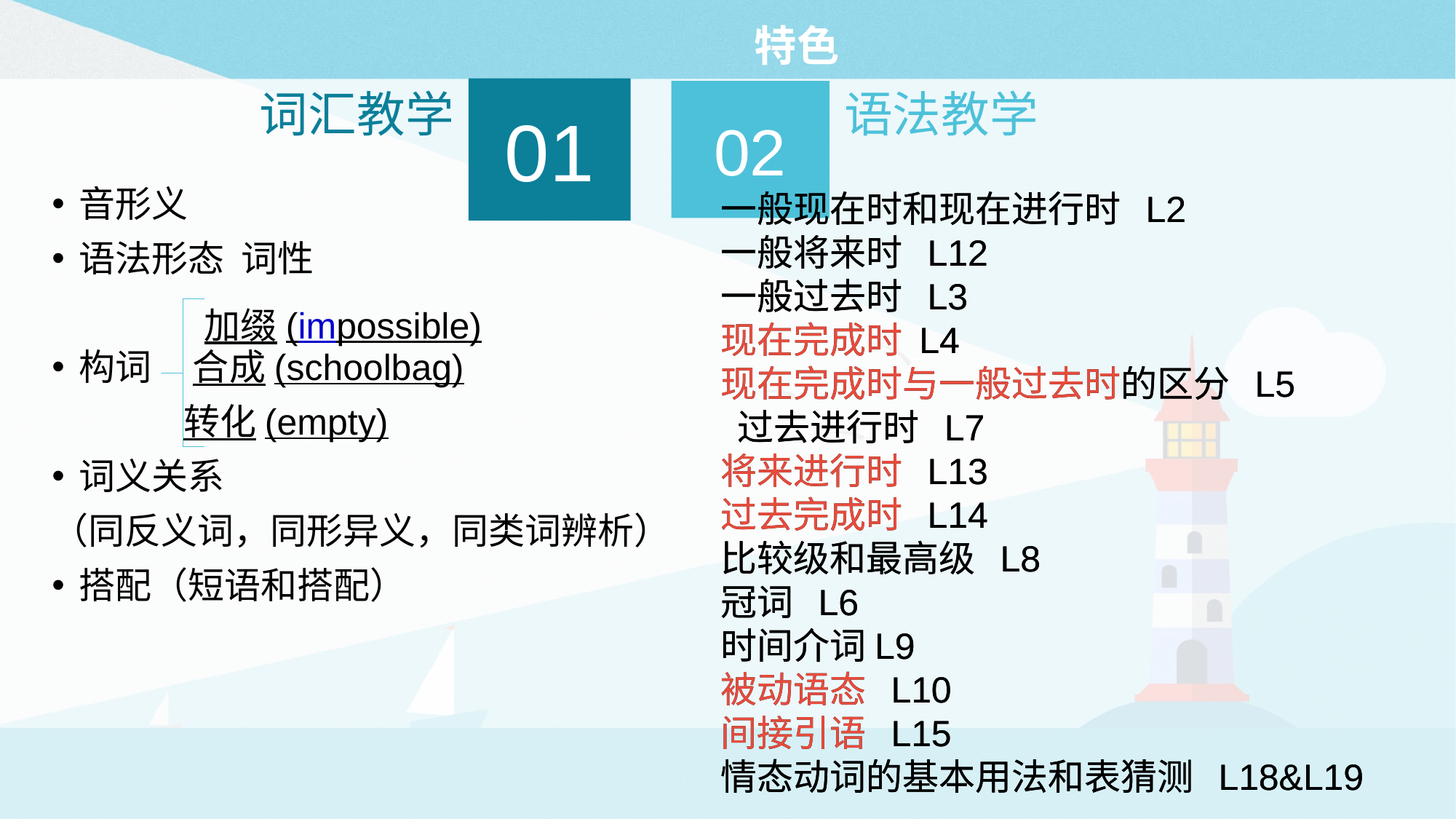

# 特色
语法教学
词汇教学

01
02
一般现在时和现在进行时  L2
一般将来时  L12
一般过去时  L3
现在完成时 L4
现在完成时与一般过去时的区分  L5
 过去进行时  L7
将来进行时  L13
过去完成时  L14
比较级和最高级  L8
冠词  L6
时间介词L9
被动语态  L10
间接引语  L15
情态动词的基本用法和表猜测  L18&L19

一般现在时和现在进行时  L2
一般将来时  L12
一般过去时  L3
现在完成时 L4
现在完成时与一般过去时的区分  L5
 过去进行时  L7
将来进行时  L13
过去完成时  L14
比较级和最高级  L8
冠词  L6
时间介词L9
被动语态  L10
间接引语  L15
情态动词的基本用法和表猜测  L18&L19

音形义
语法形态  词性

构词     合成(schoolbag)
               转化(empty)
词义关系
（同反义词，同形异义，同类词辨析）
搭配（短语和搭配）
加缀(impossible)